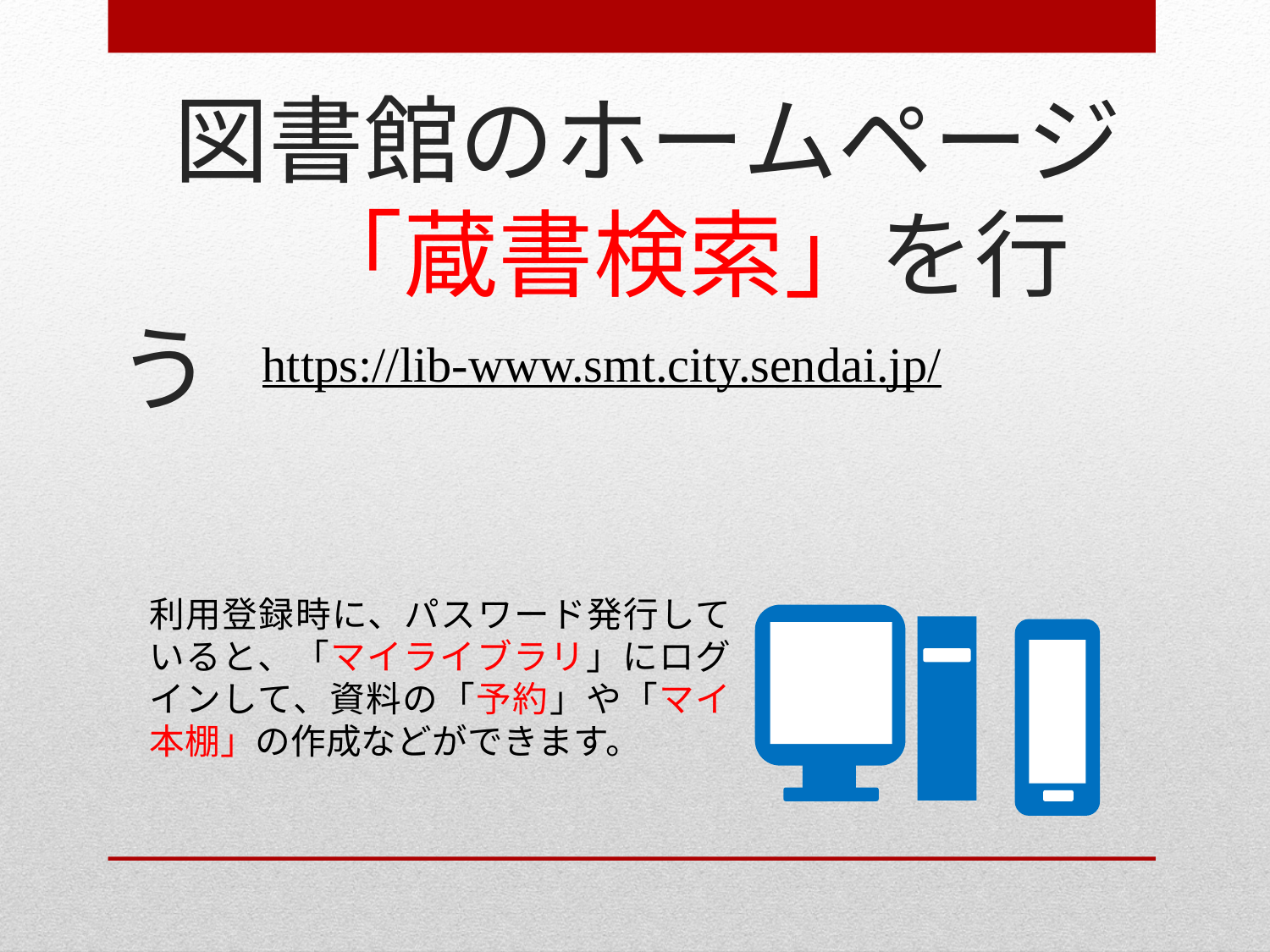

図書館のホームページ
　　「蔵書検索」を行う

https://lib-www.smt.city.sendai.jp/
利用登録時に、パスワード発行していると、「マイライブラリ」にログインして、資料の「予約」や「マイ本棚」の作成などができます。